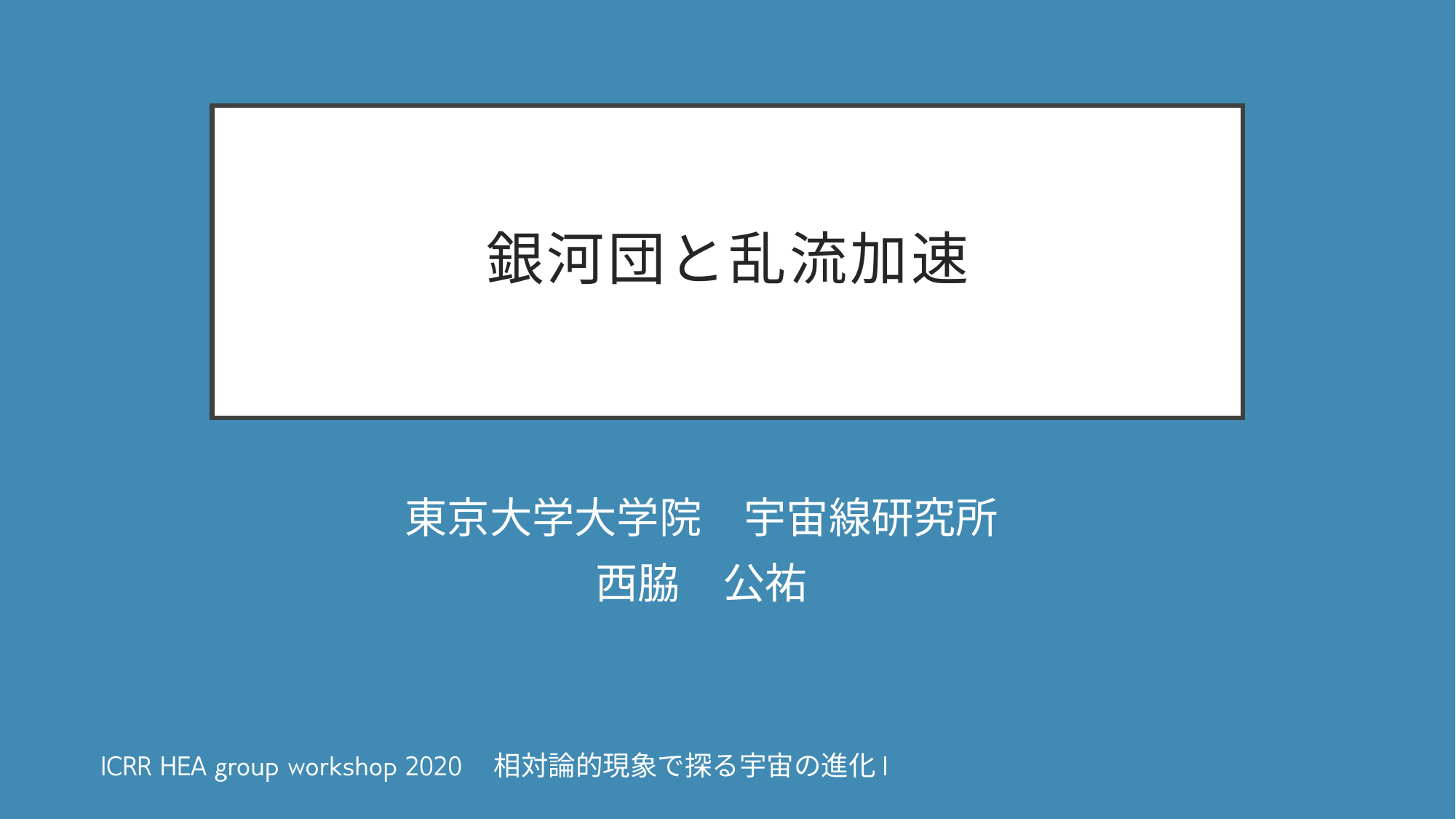

# 銀河団と乱流加速
東京大学大学院　宇宙線研究所
西脇　公祐
ICRR HEA group workshop 2020   相対論的現象で探る宇宙の進化I